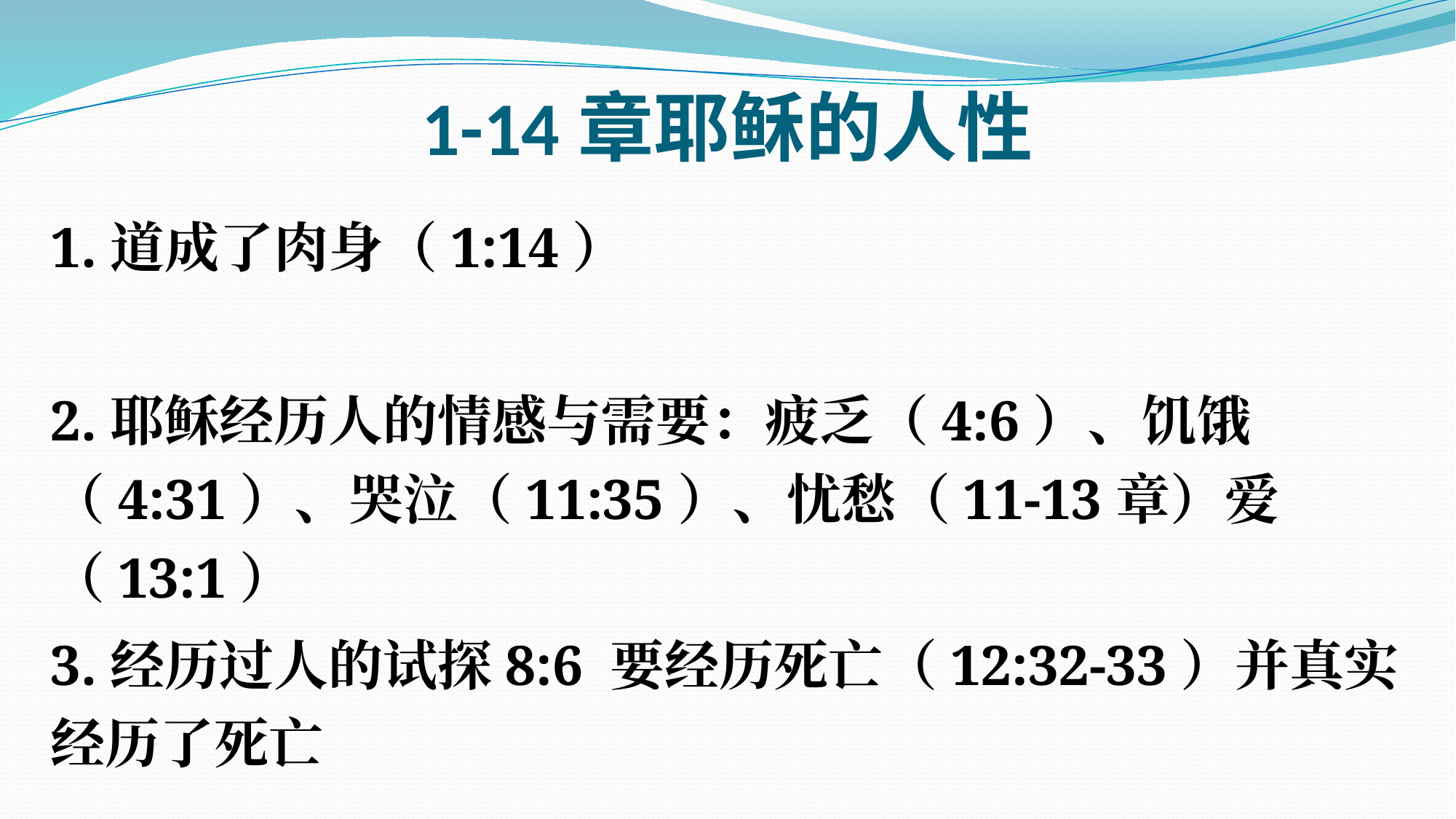

# 1-14章耶稣的人性

1.道成了肉身（1:14）

2.耶稣经历人的情感与需要：疲乏（4:6）、饥饿（4:31）、哭泣（11:35）、忧愁（11-13章）爱（13:1）
3.经历过人的试探8:6 要经历死亡（12:32-33）并真实经历了死亡